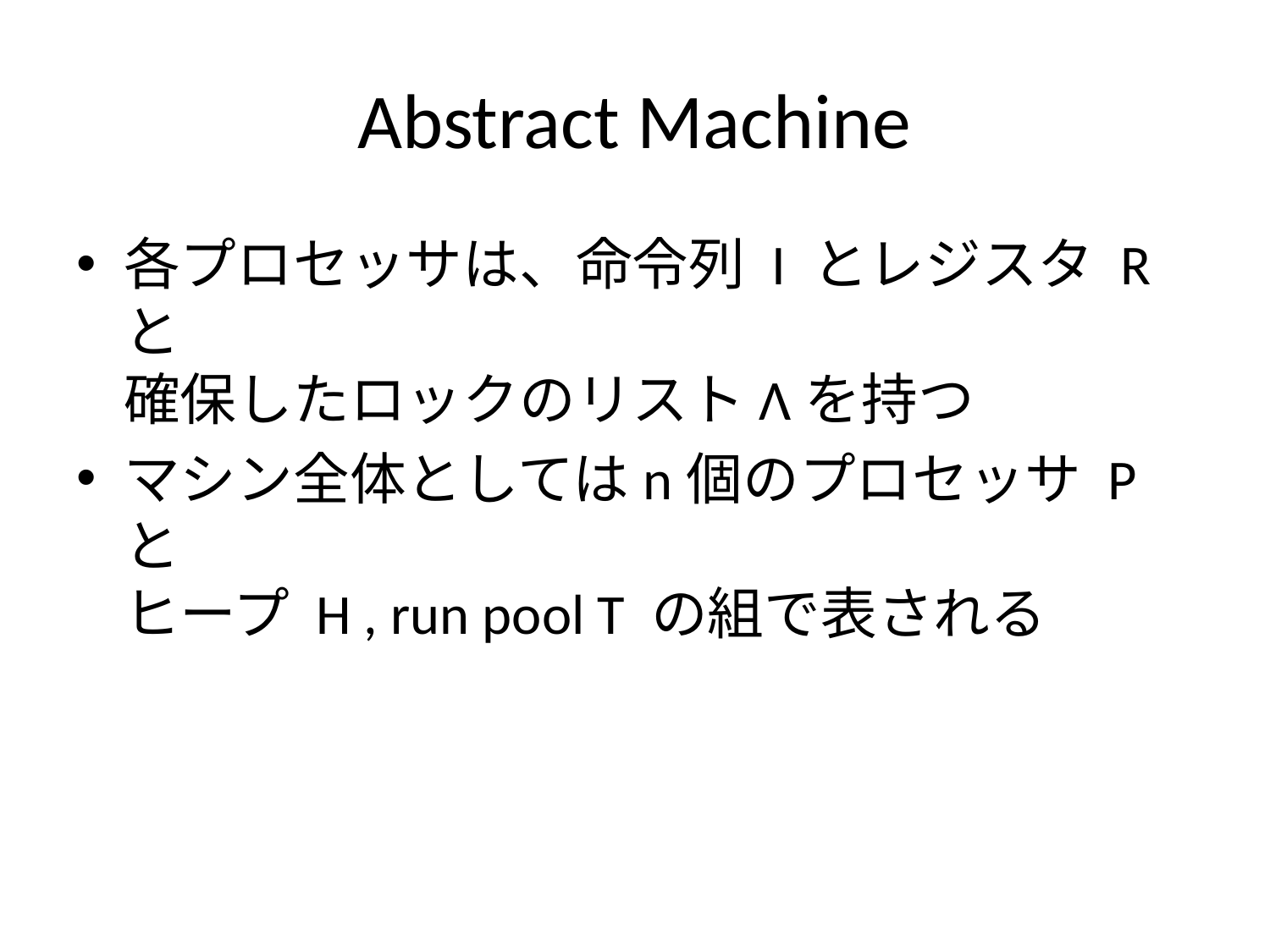

# Abstract Machine
各プロセッサは、命令列 I とレジスタ R と
確保したロックのリストΛを持つ
マシン全体としてはn個のプロセッサ P と
ヒープ H , run pool T の組で表される